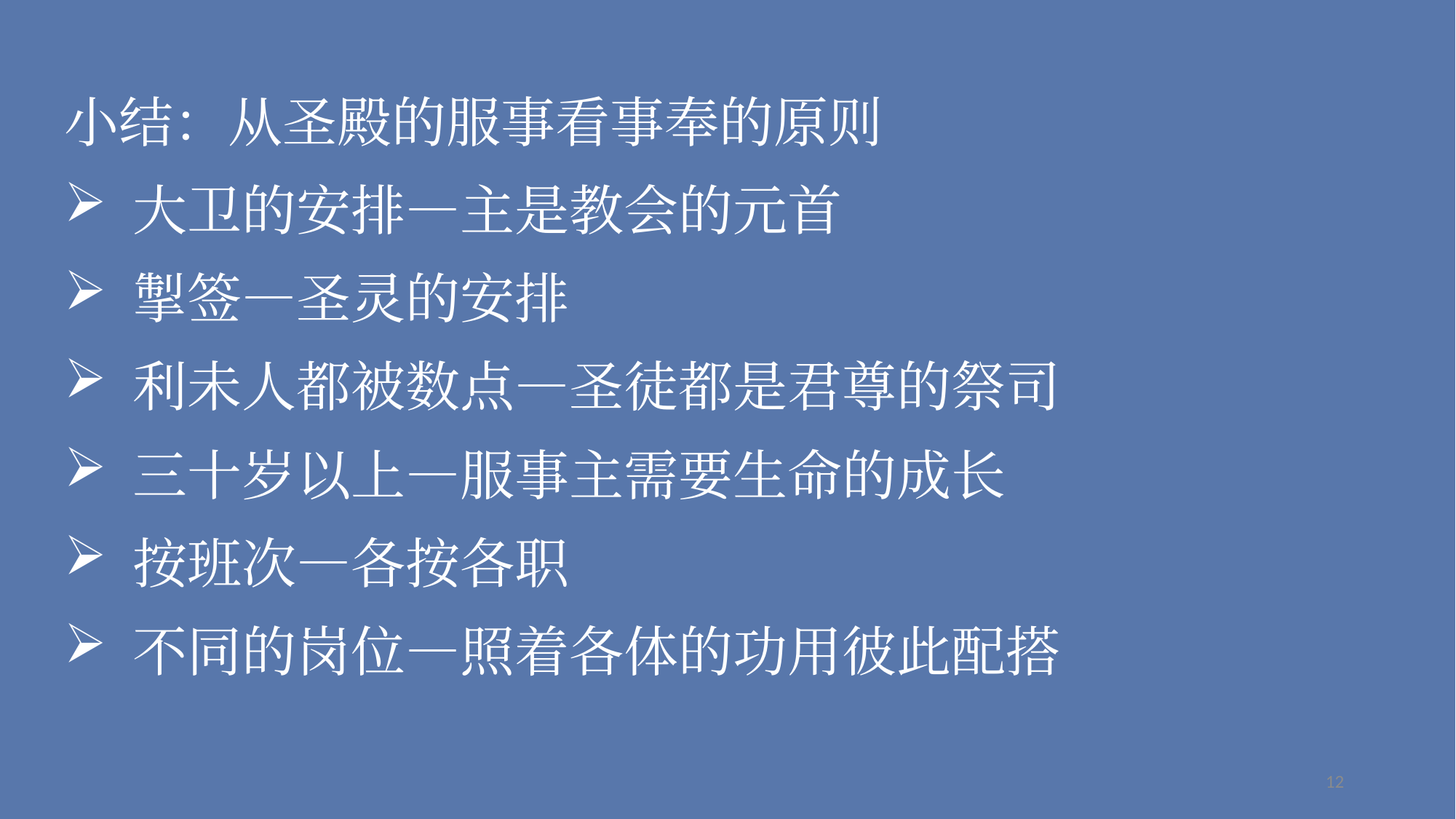

小结：从圣殿的服事看事奉的原则
大卫的安排—主是教会的元首
掣签—圣灵的安排
利未人都被数点—圣徒都是君尊的祭司
三十岁以上—服事主需要生命的成长
按班次—各按各职
不同的岗位—照着各体的功用彼此配搭
12